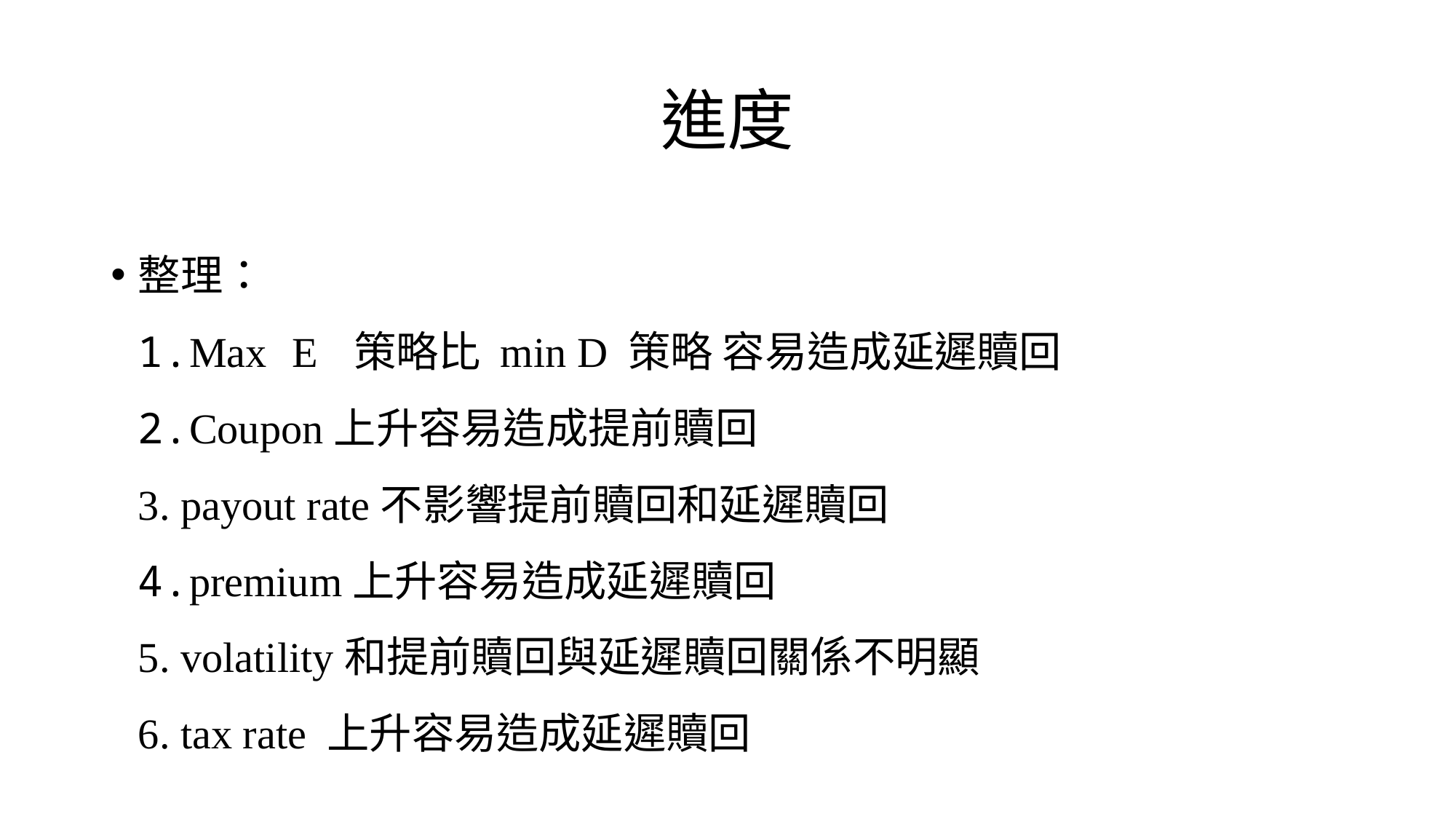

# 進度
整理：
1.Max E 策略比 min D 策略 容易造成延遲贖回
2.Coupon上升容易造成提前贖回
3. payout rate不影響提前贖回和延遲贖回
4.premium上升容易造成延遲贖回
5. volatility和提前贖回與延遲贖回關係不明顯
6. tax rate 上升容易造成延遲贖回